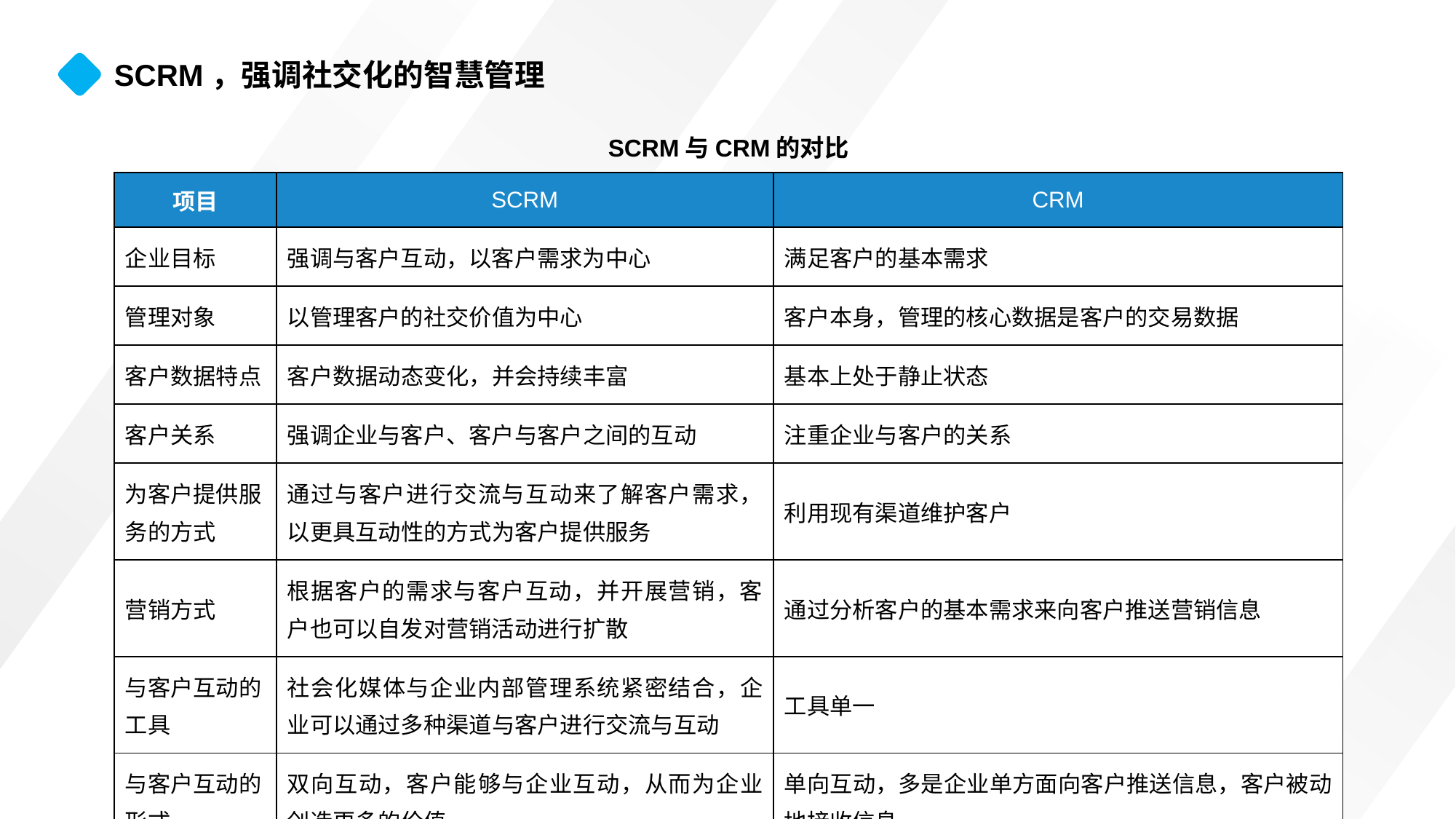

SCRM，强调社交化的智慧管理

SCRM与CRM的对比
| 项目 | SCRM | CRM |
| --- | --- | --- |
| 企业目标 | 强调与客户互动，以客户需求为中心 | 满足客户的基本需求 |
| 管理对象 | 以管理客户的社交价值为中心 | 客户本身，管理的核心数据是客户的交易数据 |
| 客户数据特点 | 客户数据动态变化，并会持续丰富 | 基本上处于静止状态 |
| 客户关系 | 强调企业与客户、客户与客户之间的互动 | 注重企业与客户的关系 |
| 为客户提供服务的方式 | 通过与客户进行交流与互动来了解客户需求，以更具互动性的方式为客户提供服务 | 利用现有渠道维护客户 |
| 营销方式 | 根据客户的需求与客户互动，并开展营销，客户也可以自发对营销活动进行扩散 | 通过分析客户的基本需求来向客户推送营销信息 |
| 与客户互动的工具 | 社会化媒体与企业内部管理系统紧密结合，企业可以通过多种渠道与客户进行交流与互动 | 工具单一 |
| 与客户互动的形式 | 双向互动，客户能够与企业互动，从而为企业创造更多的价值 | 单向互动，多是企业单方面向客户推送信息，客户被动地接收信息 |